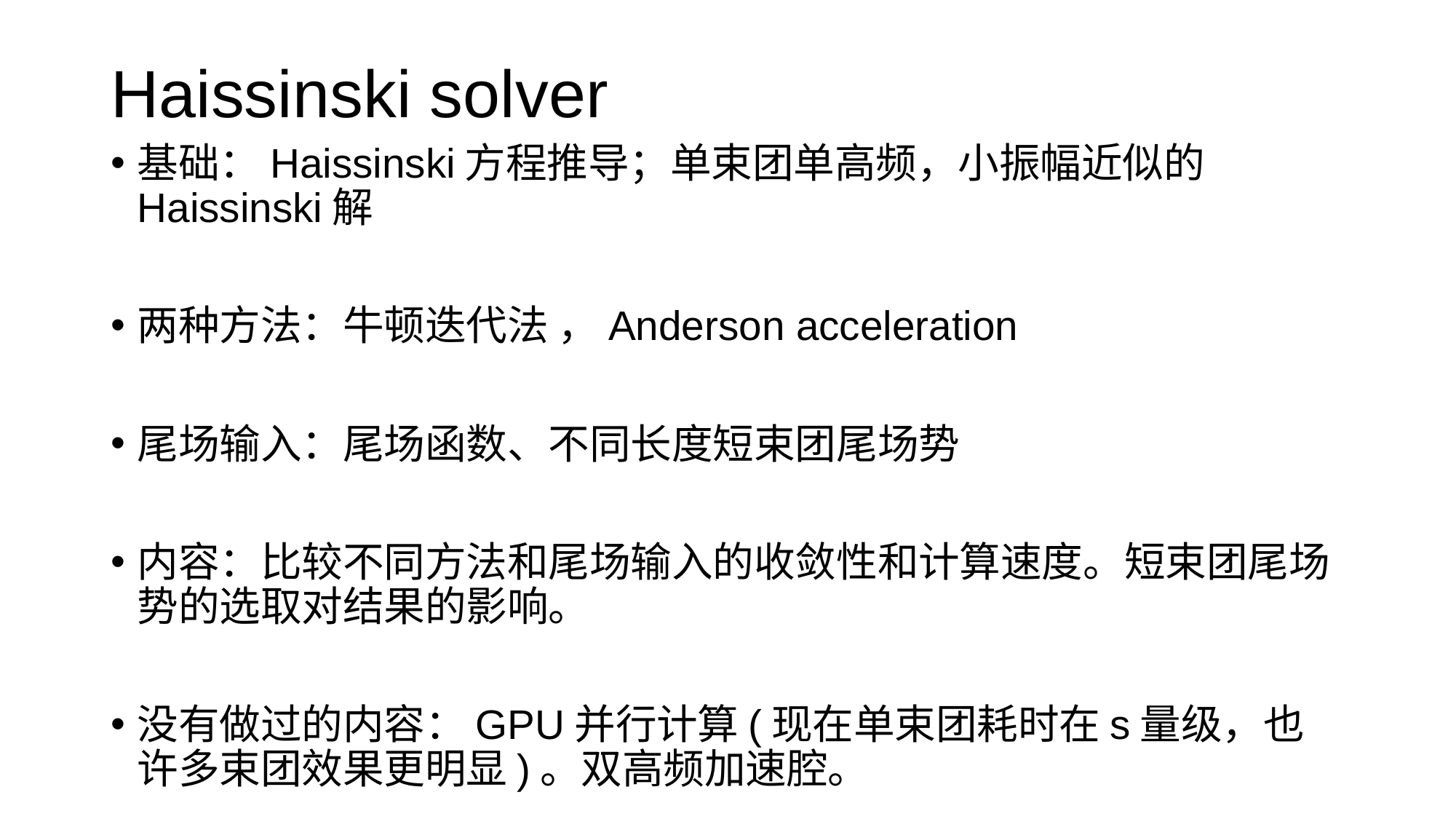

# Haissinski solver
基础：Haissinski方程推导；单束团单高频，小振幅近似的Haissinski解

两种方法：牛顿迭代法 ，Anderson acceleration

尾场输入：尾场函数、不同长度短束团尾场势

内容：比较不同方法和尾场输入的收敛性和计算速度。短束团尾场势的选取对结果的影响。

没有做过的内容：GPU并行计算(现在单束团耗时在s量级，也许多束团效果更明显)。双高频加速腔。